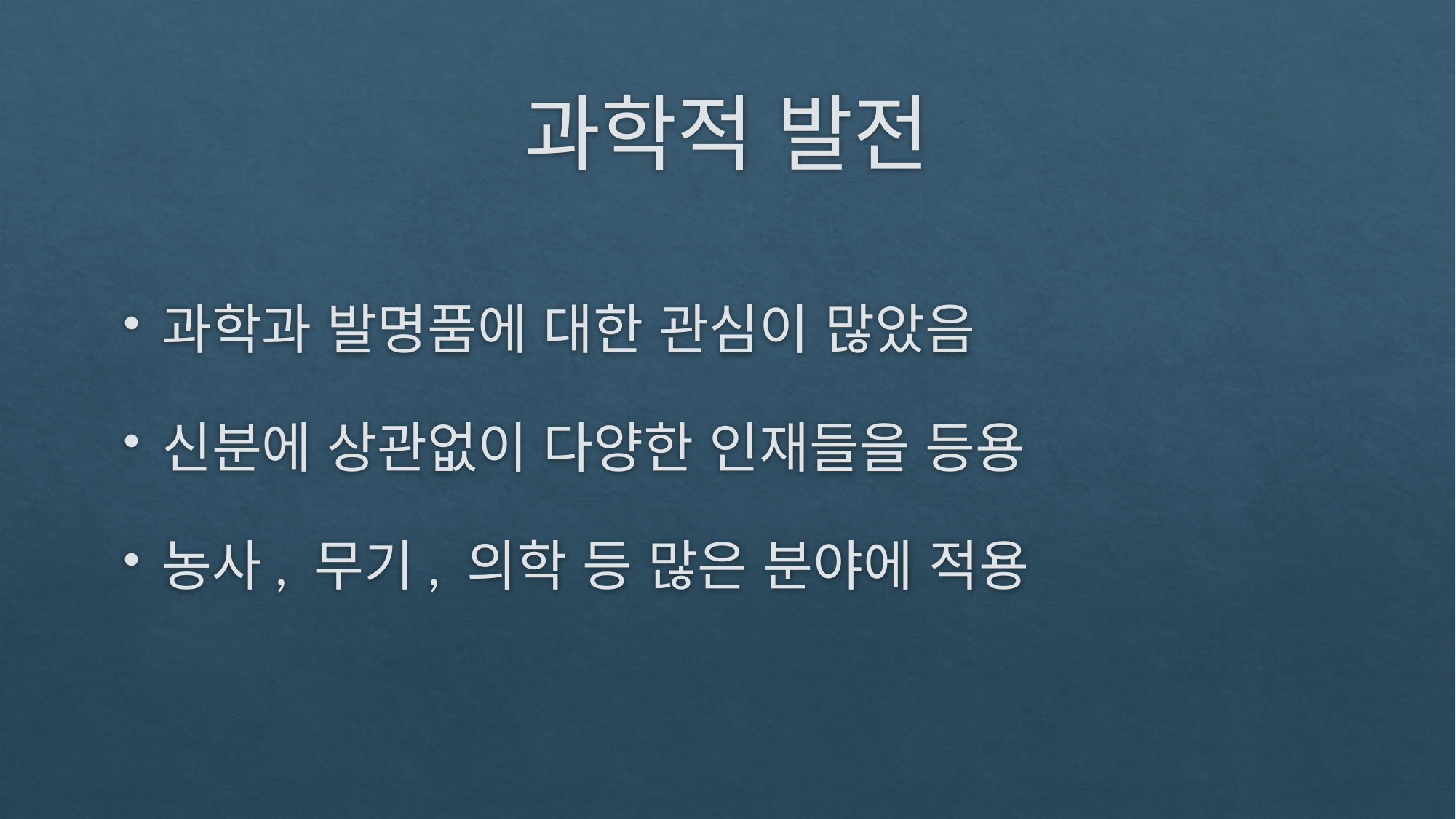

# 과학적 발전
과학과 발명품에 대한 관심이 많았음
신분에 상관없이 다양한 인재들을 등용
농사, 무기, 의학 등 많은 분야에 적용